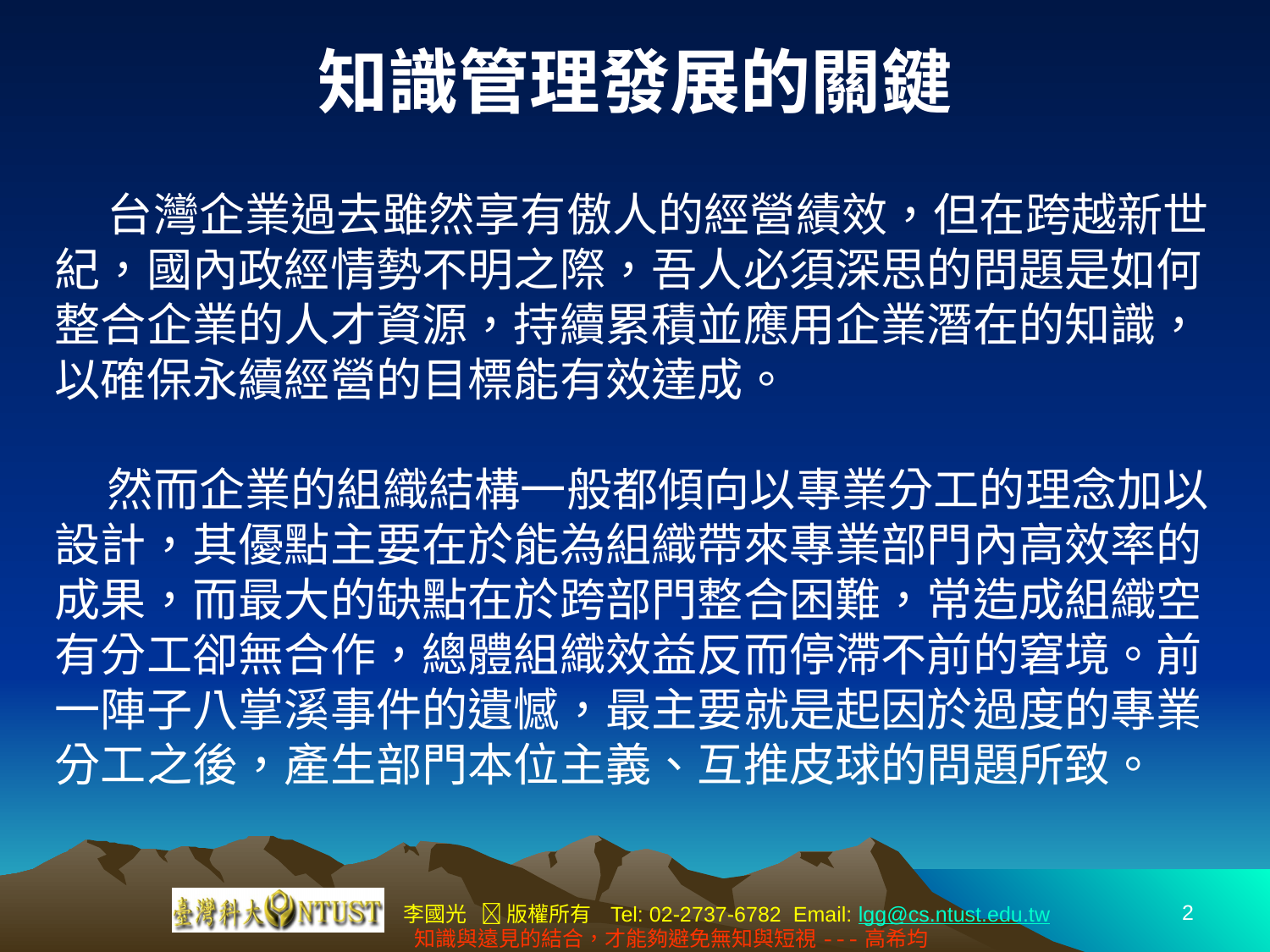

# 知識管理發展的關鍵
    台灣企業過去雖然享有傲人的經營績效，但在跨越新世紀，國內政經情勢不明之際，吾人必須深思的問題是如何整合企業的人才資源，持續累積並應用企業潛在的知識，以確保永續經營的目標能有效達成。

    然而企業的組織結構一般都傾向以專業分工的理念加以設計，其優點主要在於能為組織帶來專業部門內高效率的成果，而最大的缺點在於跨部門整合困難，常造成組織空有分工卻無合作，總體組織效益反而停滯不前的窘境。前一陣子八掌溪事件的遺憾，最主要就是起因於過度的專業分工之後，產生部門本位主義、互推皮球的問題所致。

2